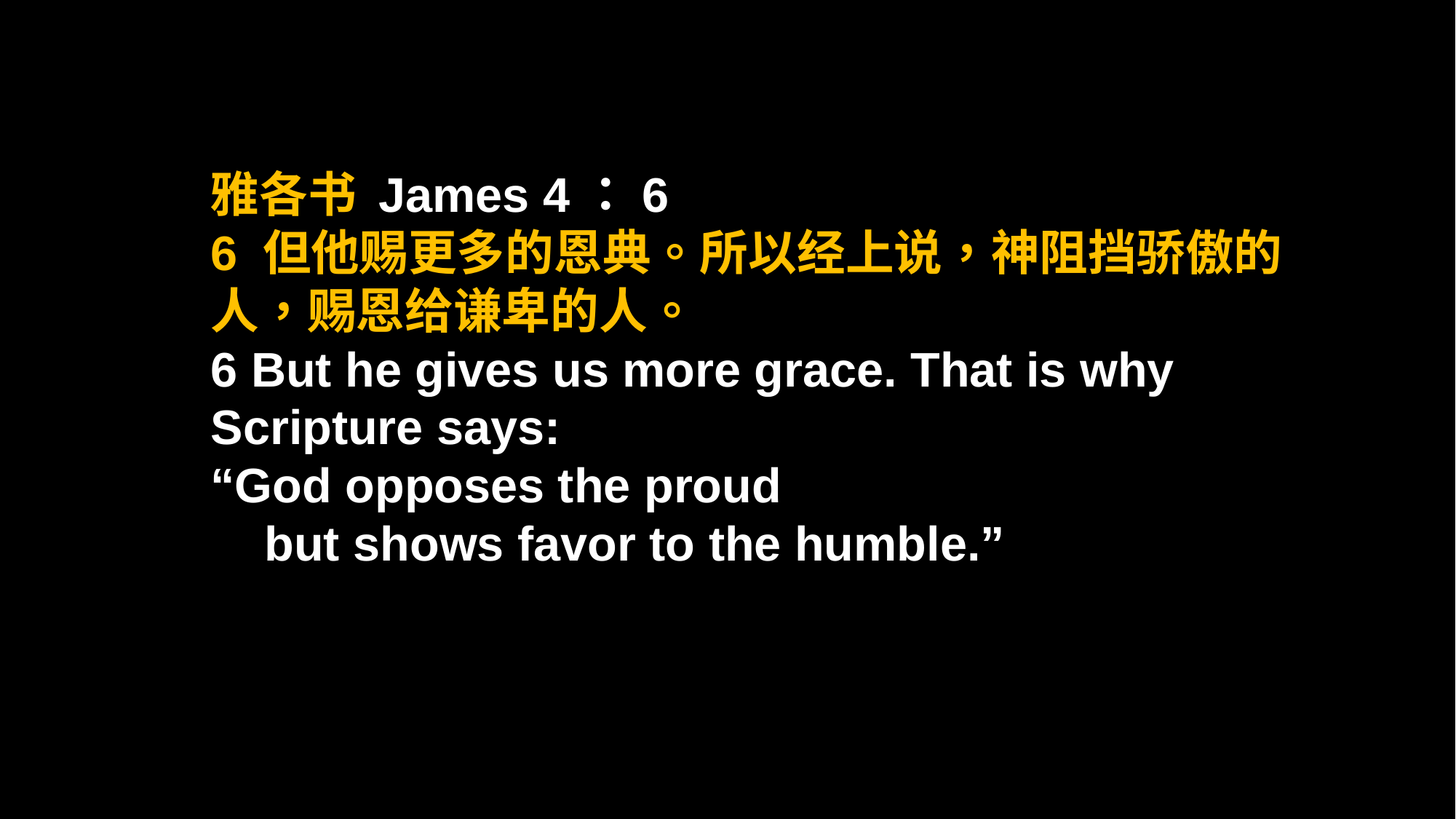

雅各书 James 4：6
6 但他赐更多的恩典。所以经上说，神阻挡骄傲的人，赐恩给谦卑的人。
6 But he gives us more grace. That is why Scripture says:
“God opposes the proud
    but shows favor to the humble.”